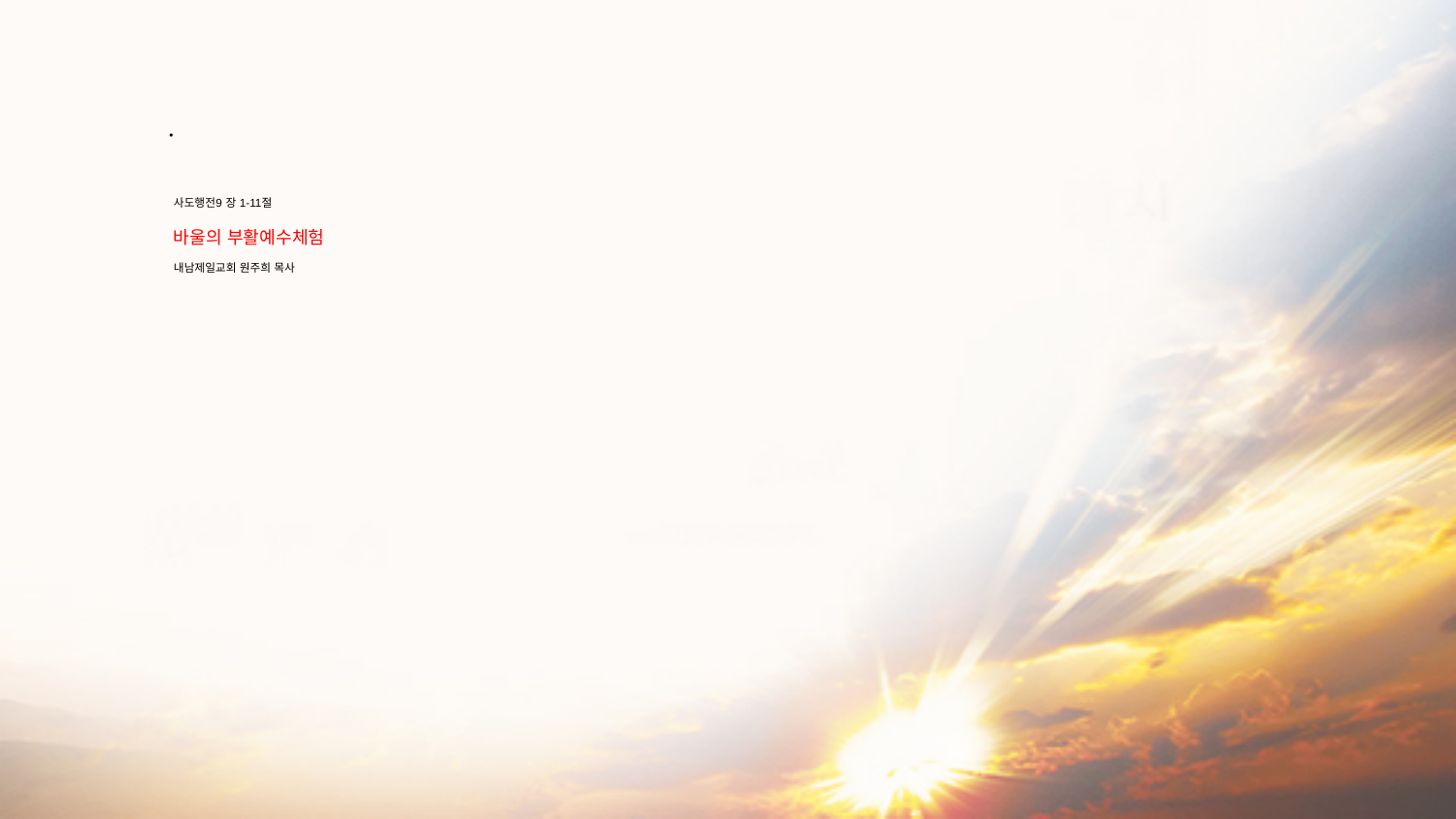

# 사도행전9 장 1-11절 바울의 부활예수체험 내남제일교회 원주희 목사